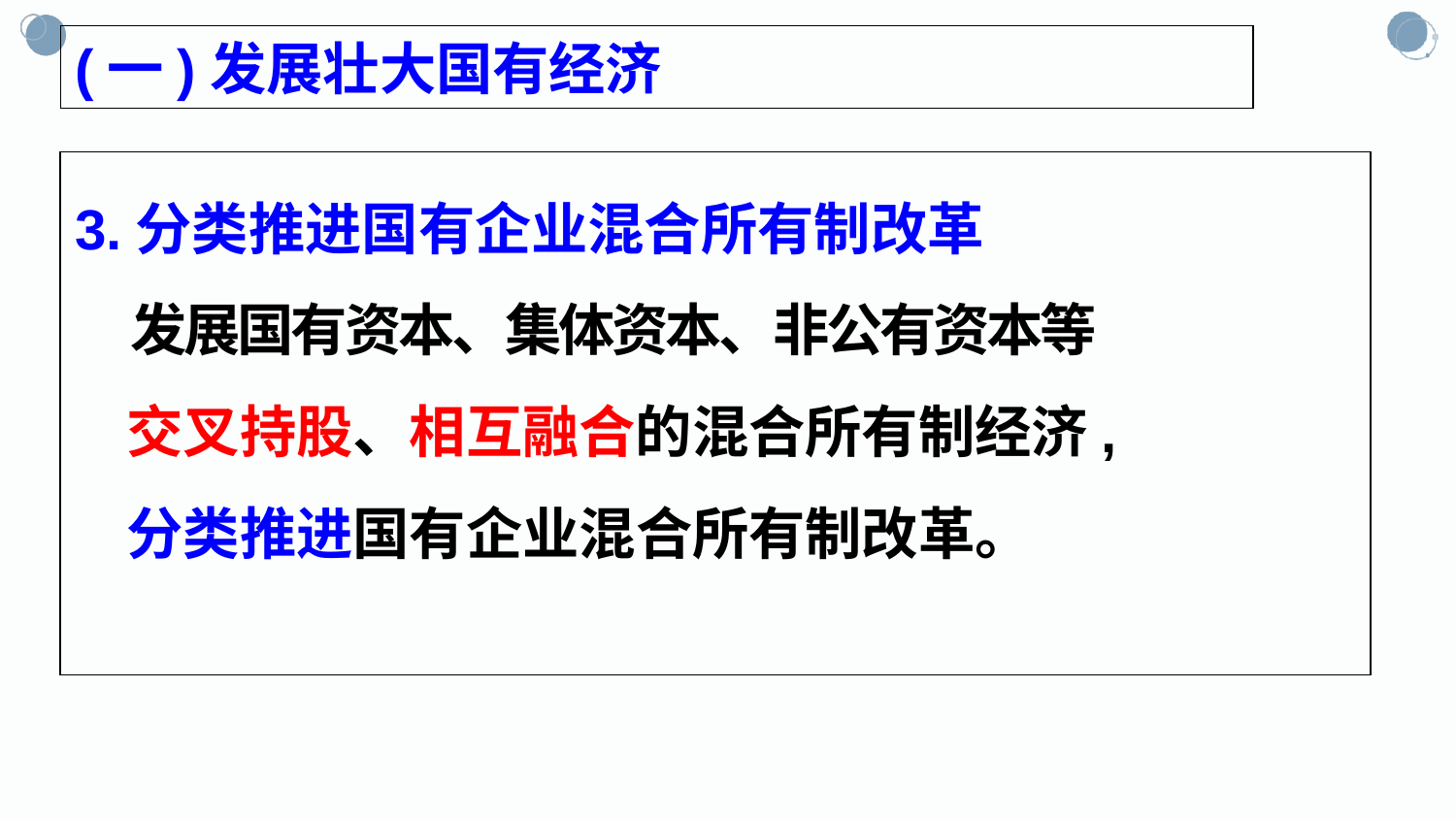

(一)发展壮大国有经济
3.分类推进国有企业混合所有制改革
    发展国有资本、集体资本、非公有资本等
   交叉持股、相互融合的混合所有制经济,
   分类推进国有企业混合所有制改革。